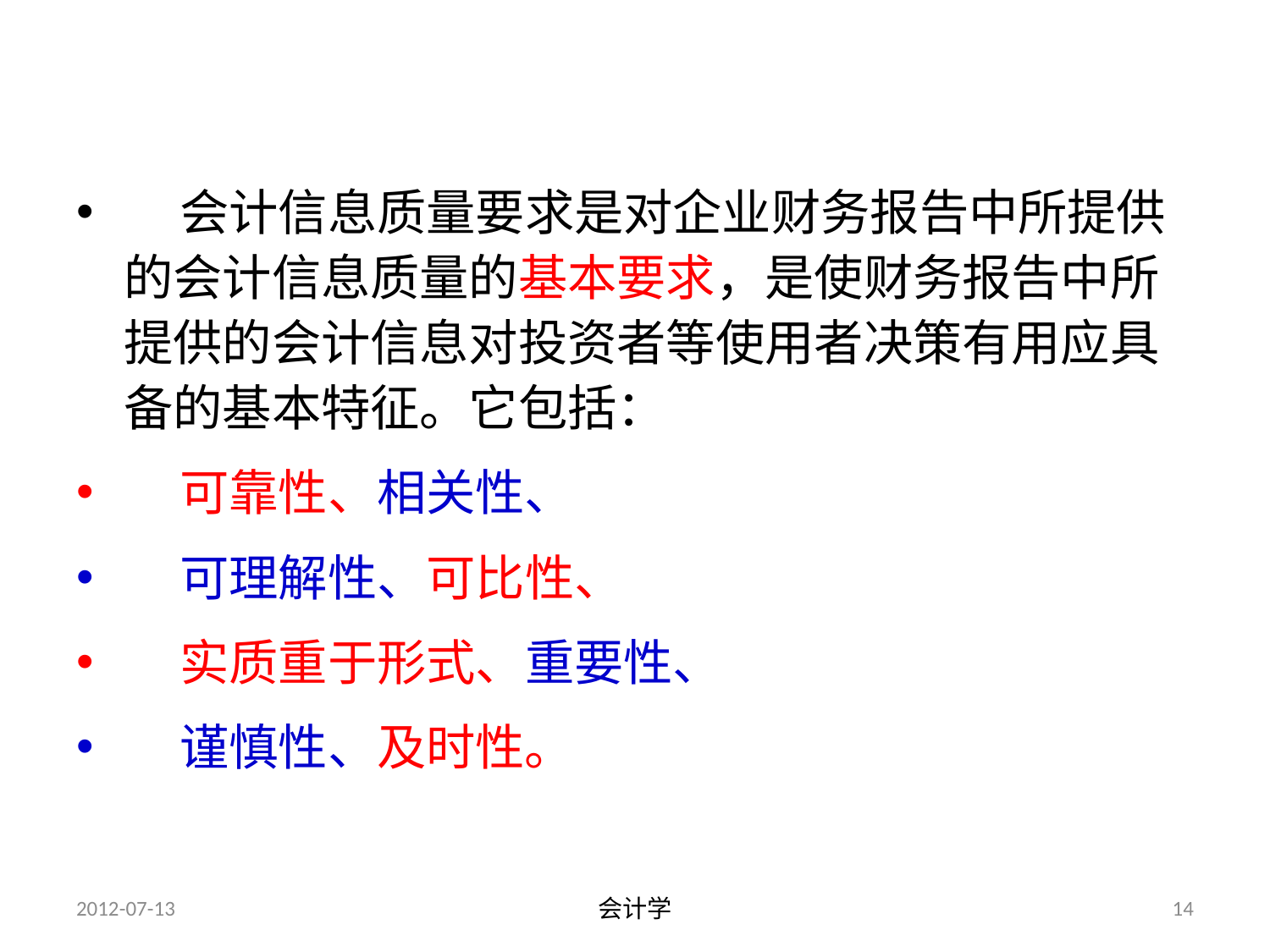

# 三、会计信息的质量要求
    会计信息质量要求是对企业财务报告中所提供的会计信息质量的基本要求，是使财务报告中所提供的会计信息对投资者等使用者决策有用应具备的基本特征。它包括：
    可靠性、相关性、
    可理解性、可比性、
    实质重于形式、重要性、
    谨慎性、及时性。
2012-07-13
会计学
14